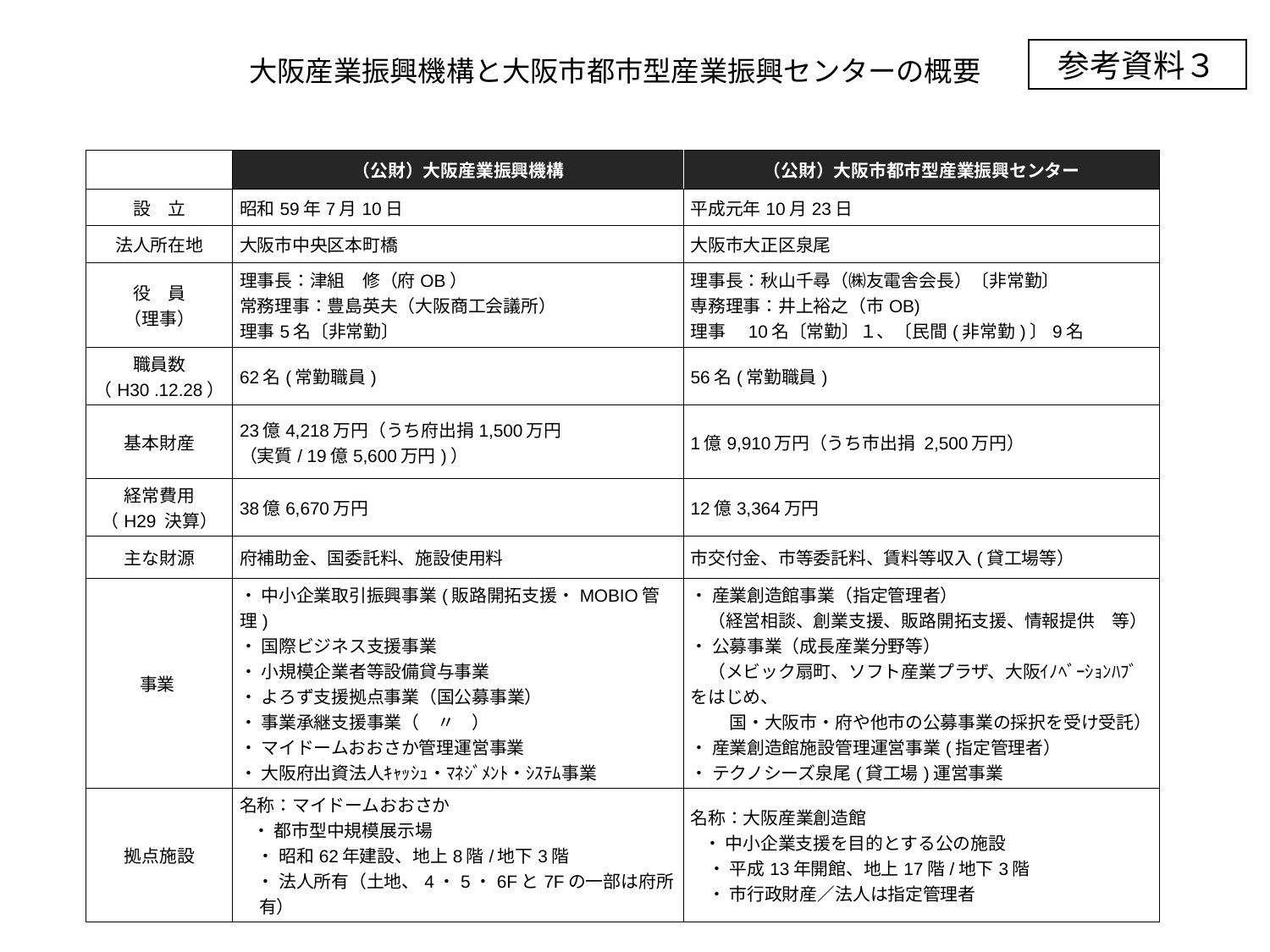

参考資料３
大阪産業振興機構と大阪市都市型産業振興センターの概要
|  | （公財）大阪産業振興機構 | （公財）大阪市都市型産業振興センター |
| --- | --- | --- |
| 設　立 | 昭和59年7月10日 | 平成元年10月23日 |
| 法人所在地 | 大阪市中央区本町橋 | 大阪市大正区泉尾 |
| 役　員 （理事） | 理事長：津組　修（府OB） 常務理事：豊島英夫（大阪商工会議所） 理事5名〔非常勤〕 | 理事長：秋山千尋（㈱友電舎会長）〔非常勤〕 専務理事：井上裕之（市OB) 理事　10名〔常勤〕１、〔民間(非常勤)〕9名 |
| 職員数 （H30 .12.28） | 62名(常勤職員) | 56名(常勤職員) |
| 基本財産 | 23億4,218万円（うち府出捐1,500万円 （実質/ 19億5,600万円)） | 1億9,910万円（うち市出捐 2,500万円） |
| 経常費用 （H29 決算） | 38億6,670万円 | 12億3,364万円 |
| 主な財源 | 府補助金、国委託料、施設使用料 | 市交付金、市等委託料、賃料等収入(貸工場等） |
| 事業 | ・ 中小企業取引振興事業(販路開拓支援・MOBIO管理) ・ 国際ビジネス支援事業 ・ 小規模企業者等設備貸与事業 ・ よろず支援拠点事業（国公募事業） ・ 事業承継支援事業（　〃　） ・ マイドームおおさか管理運営事業 ・ 大阪府出資法人ｷｬｯｼｭ・ﾏﾈｼﾞﾒﾝﾄ・ｼｽﾃﾑ事業 | ・ 産業創造館事業（指定管理者） 　（経営相談、創業支援、販路開拓支援、情報提供　等） ・ 公募事業（成長産業分野等） 　（メビック扇町、ソフト産業プラザ、大阪ｲﾉﾍﾞｰｼｮﾝﾊﾌﾞをはじめ、 　　 国・大阪市・府や他市の公募事業の採択を受け受託） ・ 産業創造館施設管理運営事業(指定管理者） ・ テクノシーズ泉尾(貸工場)運営事業 |
| 拠点施設 | 名称：マイドームおおさか ・ 都市型中規模展示場 　・ 昭和62年建設、地上8階/地下3階 　・ 法人所有（土地、4・5・6Fと7Fの一部は府所有） | 名称：大阪産業創造館 ・ 中小企業支援を目的とする公の施設 　・ 平成13年開館、地上17階/地下3階 　・ 市行政財産／法人は指定管理者 |